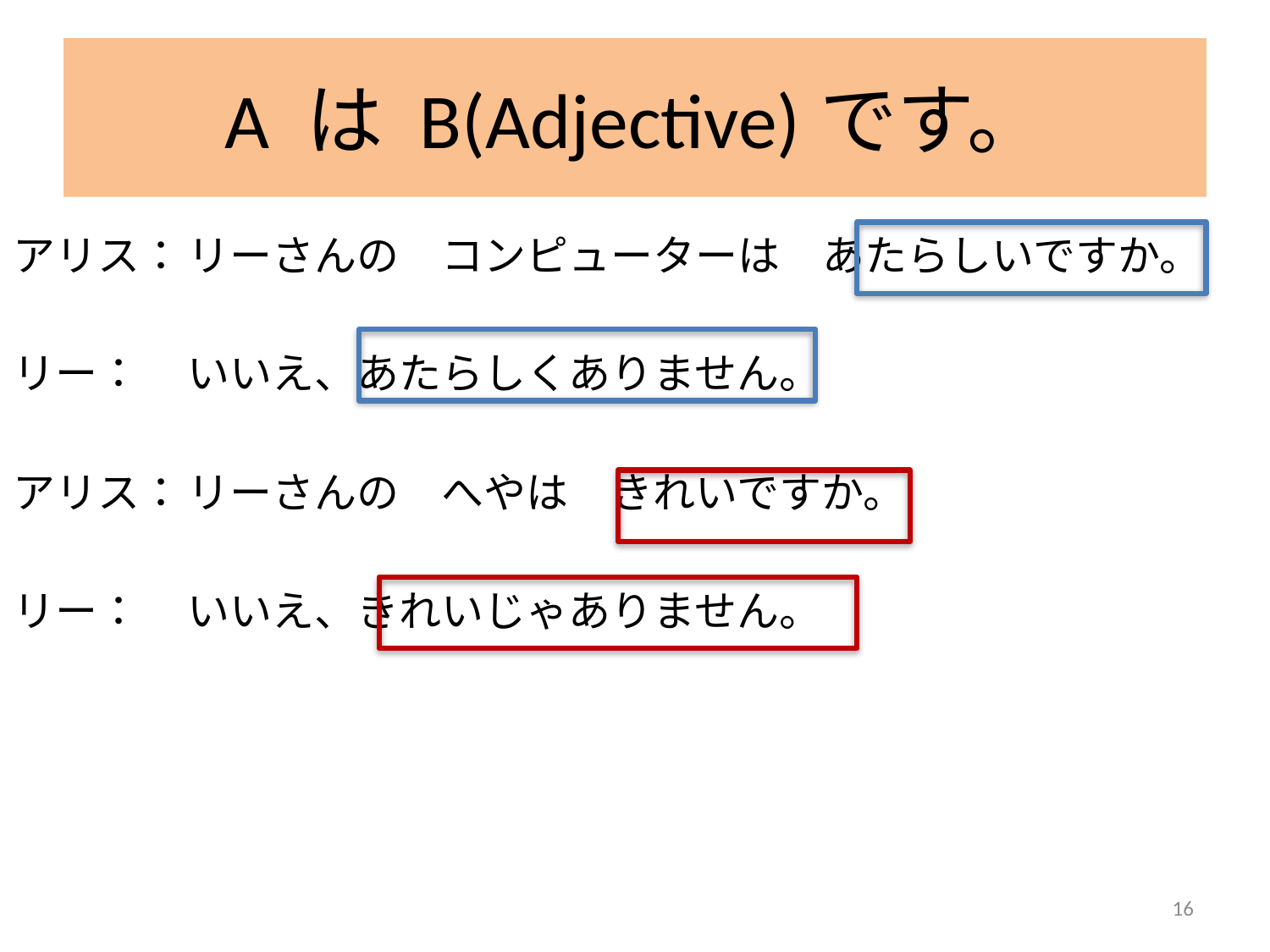

# A は B(Adjective)です。
アリス：	リーさんの　コンピューターは　あたらしいですか。

リー：	いいえ、あたらしくありません。

アリス：	リーさんの　へやは　きれいですか。

リー：	いいえ、きれいじゃありません。

16